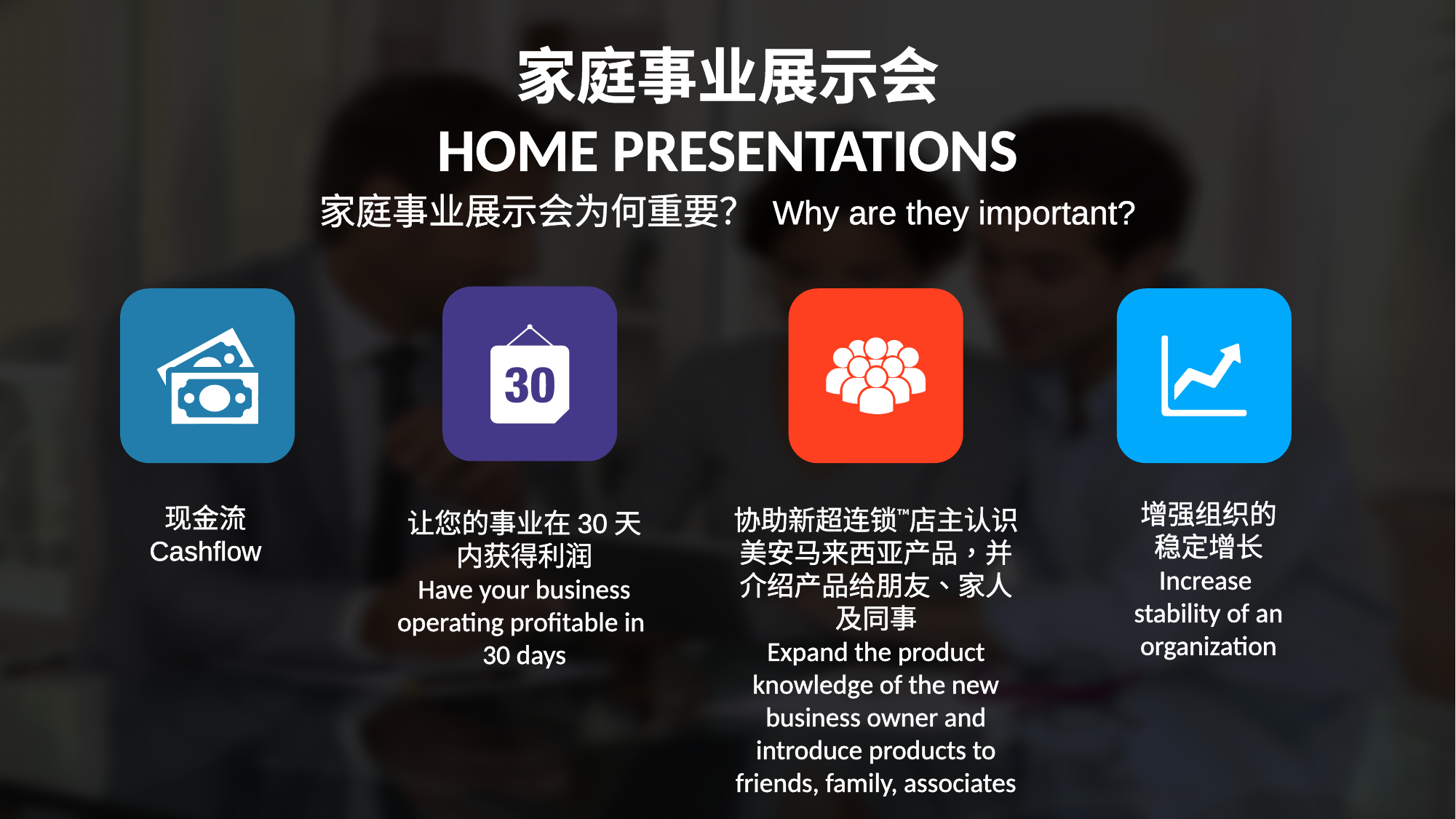

家庭事业展示会
HOME PRESENTATIONs
家庭事业展示会为何重要？ Why are they important?

增强组织的稳定增长
Increase
stability of an organization

现金流
Cashflow
协助新超连锁™店主认识美安马来西亚产品，并介绍产品给朋友、家人及同事
Expand the product knowledge of the new business owner and introduce products to friends, family, associates
让您的事业在30天内获得利润
Have your business operating profitable in
30 days